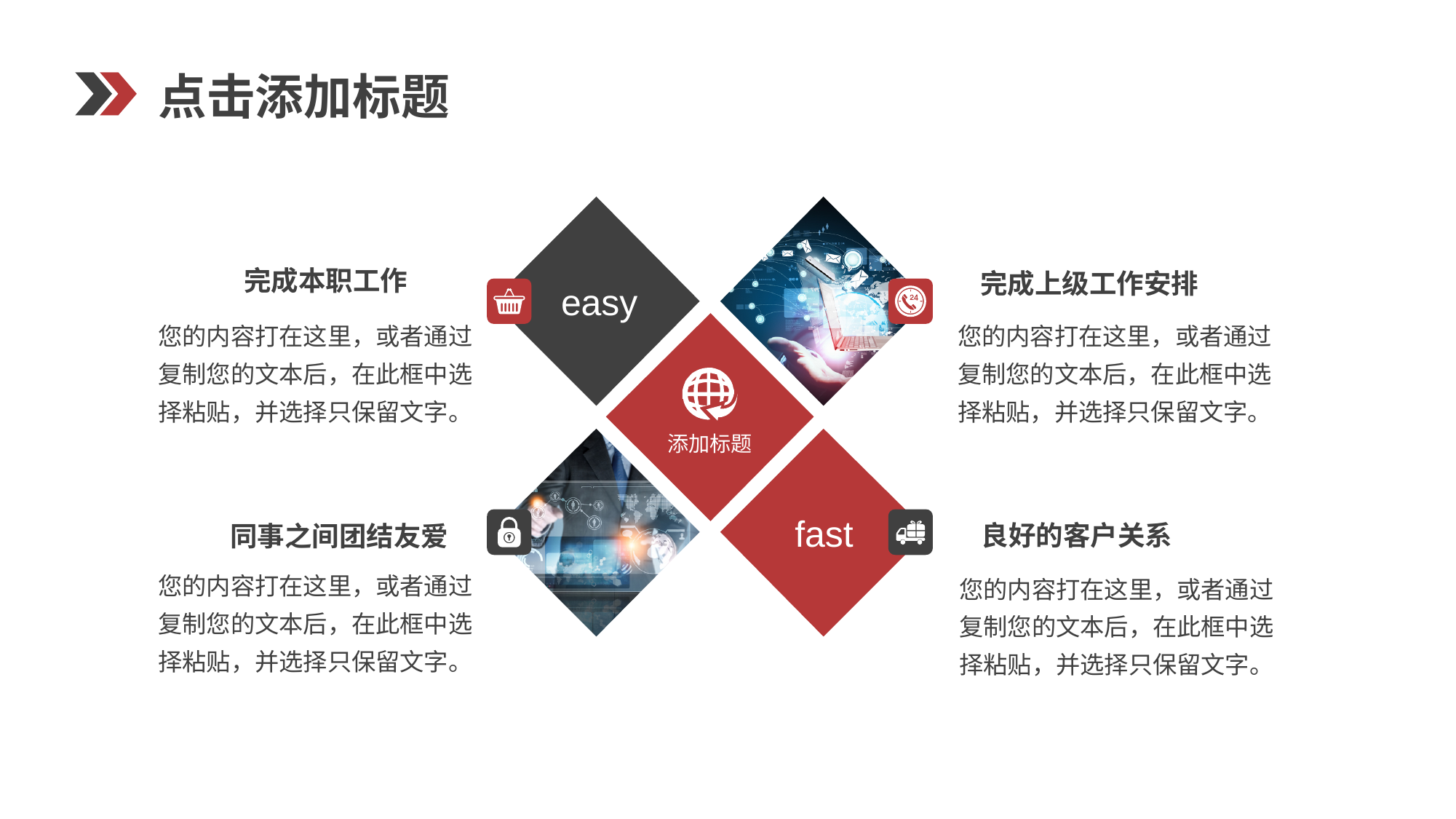

点击添加标题

easy

完成本职工作
完成上级工作安排

您的内容打在这里，或者通过复制您的文本后，在此框中选择粘贴，并选择只保留文字。
您的内容打在这里，或者通过复制您的文本后，在此框中选择粘贴，并选择只保留文字。

添加标题

fast
同事之间团结友爱
良好的客户关系
您的内容打在这里，或者通过复制您的文本后，在此框中选择粘贴，并选择只保留文字。
您的内容打在这里，或者通过复制您的文本后，在此框中选择粘贴，并选择只保留文字。